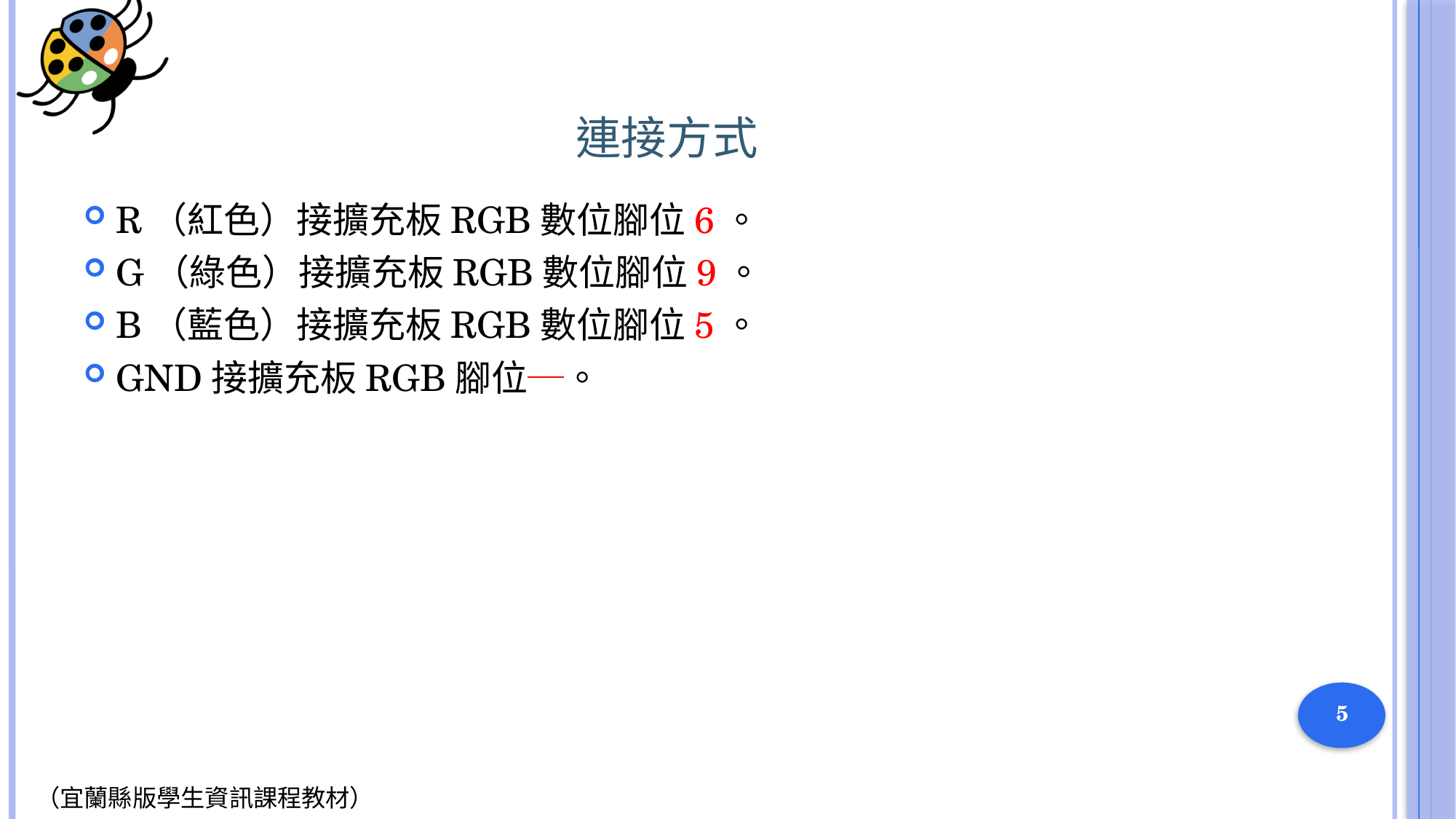

# 連接方式
R（紅色）接擴充板RGB數位腳位6。
G（綠色）接擴充板RGB數位腳位9。
B（藍色）接擴充板RGB數位腳位5。
GND接擴充板RGB腳位─。

5